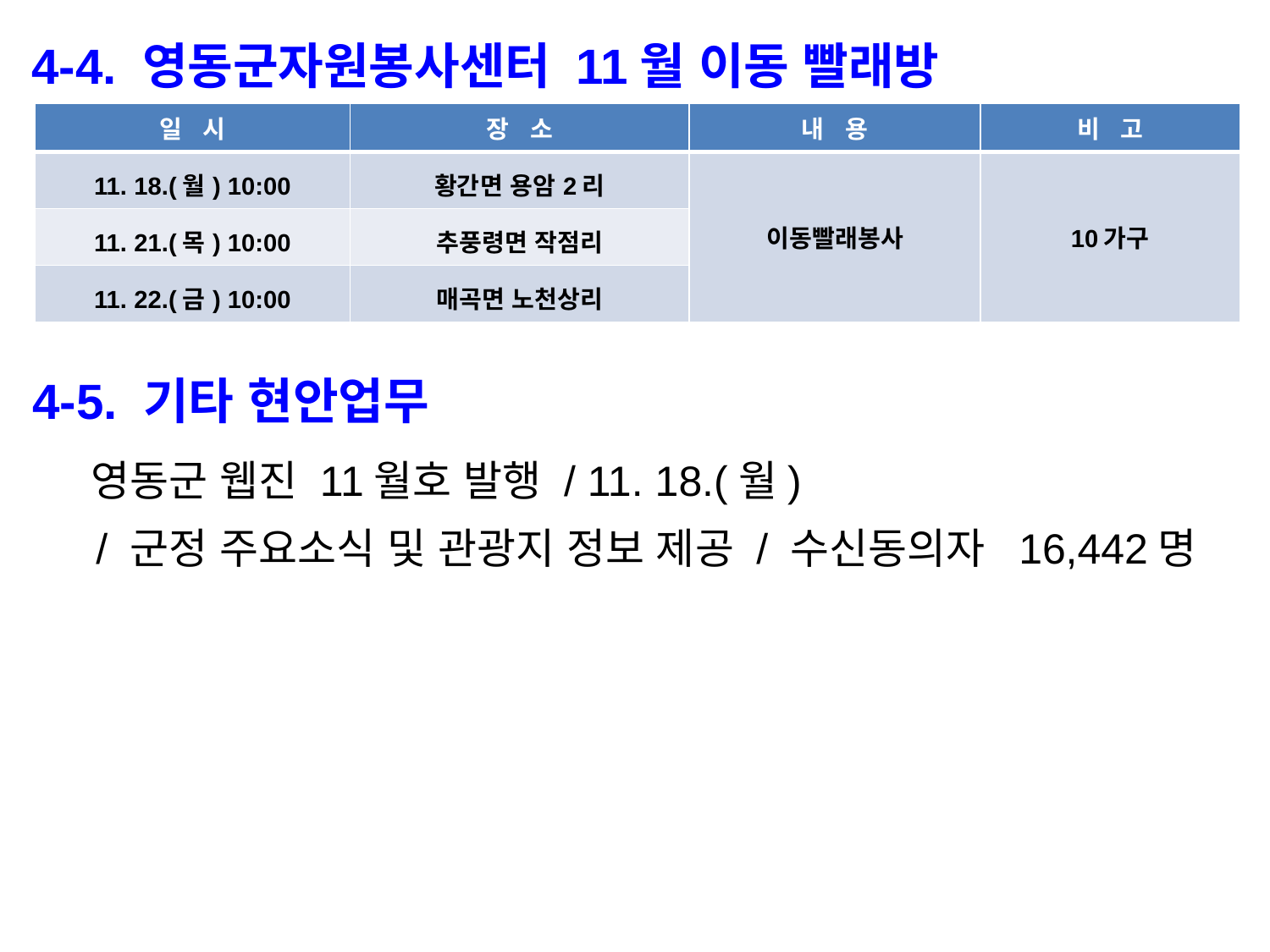

4-4. 영동군자원봉사센터 11월 이동 빨래방

| 일 시 | 장 소 | 내 용 | 비 고 |
| --- | --- | --- | --- |
| 11. 18.(월) 10:00 | 황간면 용암2리 | 이동빨래봉사 | 10가구 |
| 11. 21.(목) 10:00 | 추풍령면 작점리 |  |  |
| 11. 22.(금) 10:00 | 매곡면 노천상리 |  |  |
4-5. 기타 현안업무
    영동군 웹진 11월호 발행 / 11. 18.(월)
/ 군정 주요소식 및 관광지 정보 제공 / 수신동의자  16,442명